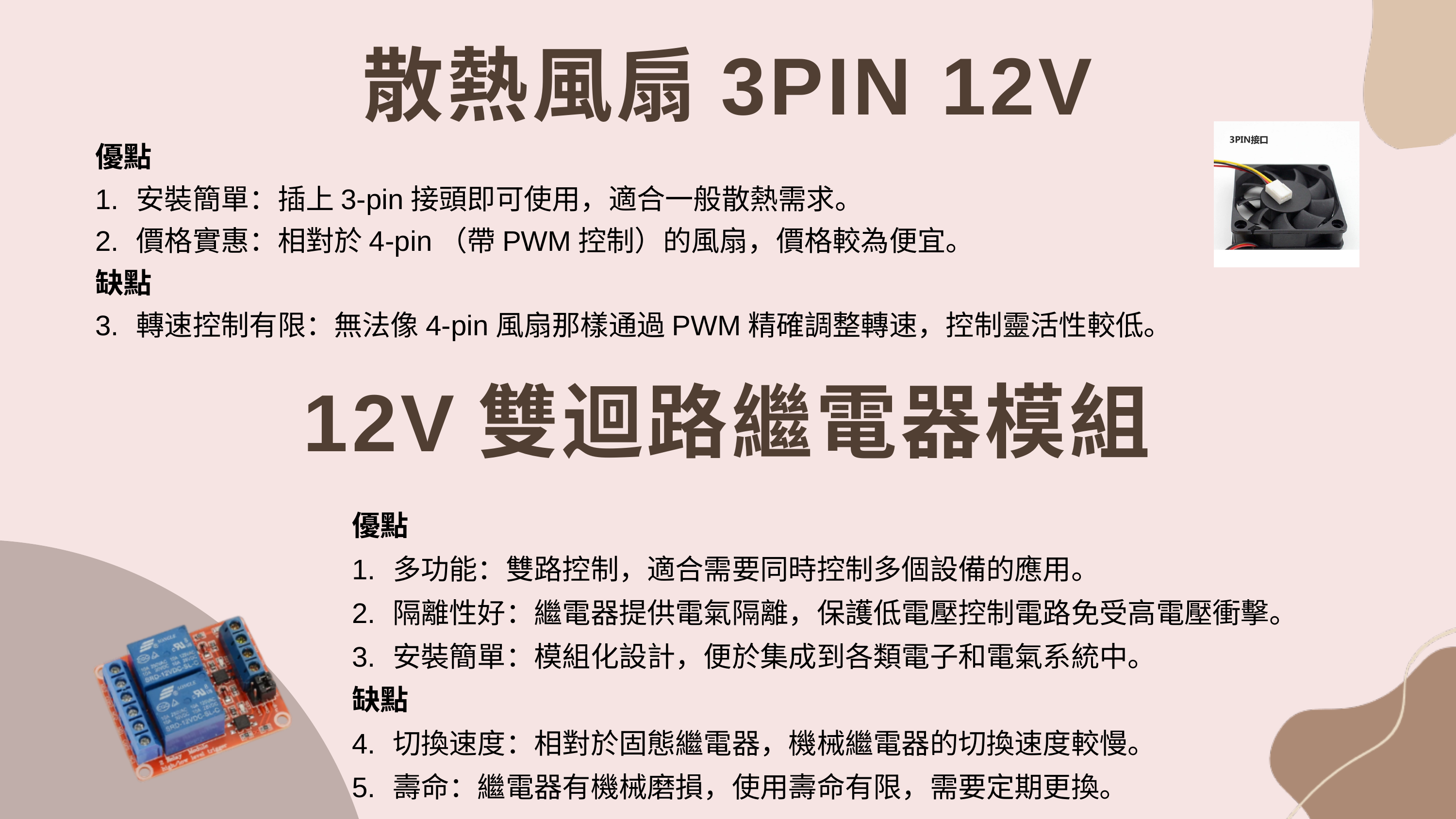

散熱風扇3PIN 12V

優點
安裝簡單：插上3-pin接頭即可使用，適合一般散熱需求。
價格實惠：相對於4-pin（帶PWM控制）的風扇，價格較為便宜。
缺點
轉速控制有限：無法像4-pin風扇那樣通過PWM精確調整轉速，控制靈活性較低。
12V雙迴路繼電器模組
優點
多功能：雙路控制，適合需要同時控制多個設備的應用。
隔離性好：繼電器提供電氣隔離，保護低電壓控制電路免受高電壓衝擊。
安裝簡單：模組化設計，便於集成到各類電子和電氣系統中。
缺點
切換速度：相對於固態繼電器，機械繼電器的切換速度較慢。
壽命：繼電器有機械磨損，使用壽命有限，需要定期更換。